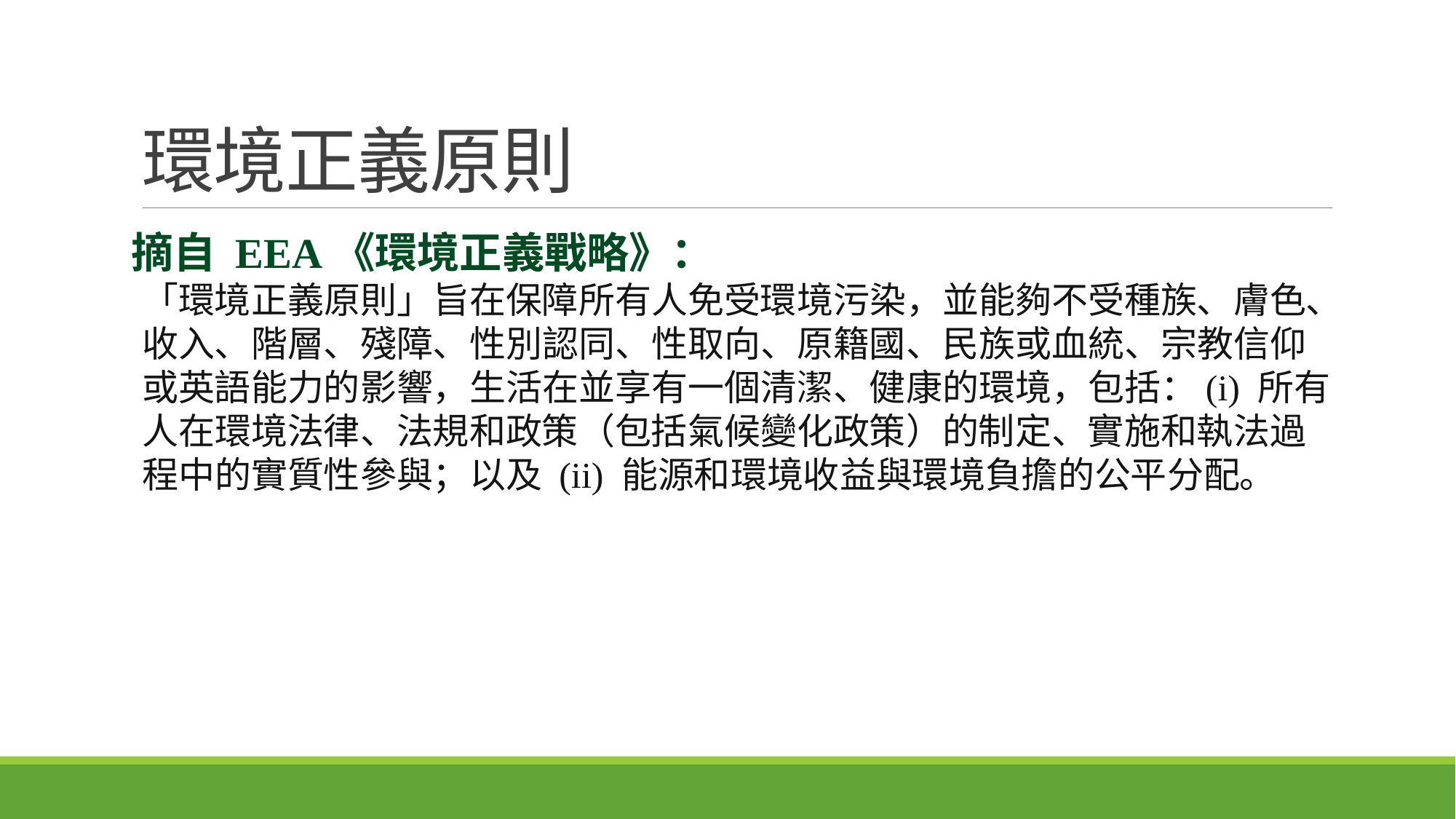

# 環境正義原則
摘自 EEA《環境正義戰略》：
「環境正義原則」旨在保障所有人免受環境污染，並能夠不受種族、膚色、收入、階層、殘障、性別認同、性取向、原籍國、民族或血統、宗教信仰或英語能力的影響，生活在並享有一個清潔、健康的環境，包括：(i) 所有人在環境法律、法規和政策（包括氣候變化政策）的制定、實施和執法過程中的實質性參與；以及 (ii) 能源和環境收益與環境負擔的公平分配。